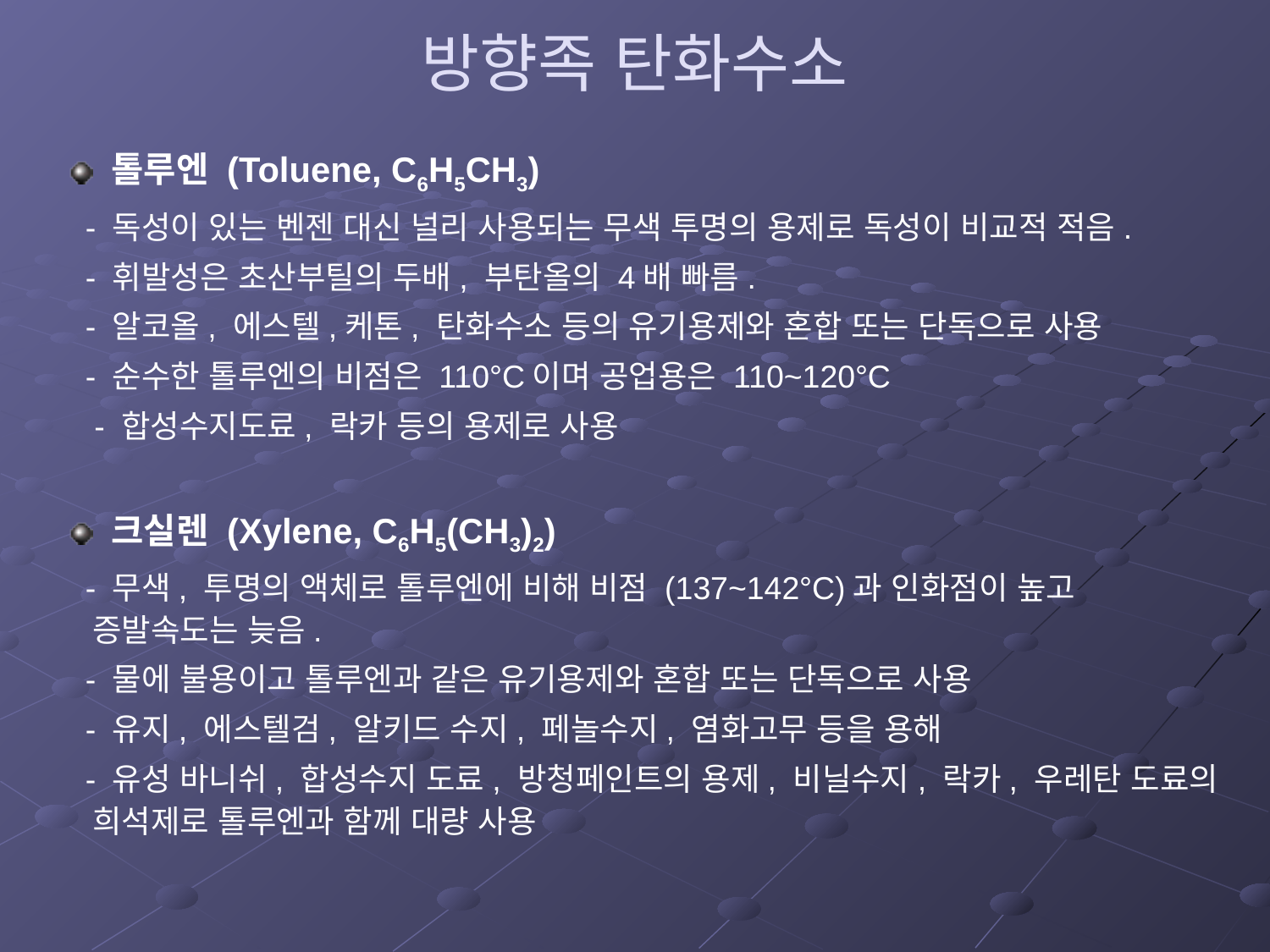

# 방향족 탄화수소
 톨루엔 (Toluene, C6H5CH3)
  - 독성이 있는 벤젠 대신 널리 사용되는 무색 투명의 용제로 독성이 비교적 적음.
  - 휘발성은 초산부틸의 두배, 부탄올의 4배 빠름.
  - 알코올, 에스텔,케톤, 탄화수소 등의 유기용제와 혼합 또는 단독으로 사용
  - 순수한 톨루엔의 비점은 110°C이며 공업용은 110~120°C
   - 합성수지도료, 락카 등의 용제로 사용

 크실렌 (Xylene, C6H5(CH3)2)
  - 무색, 투명의 액체로 톨루엔에 비해 비점 (137~142°C)과 인화점이 높고 증발속도는 늦음.
  - 물에 불용이고 톨루엔과 같은 유기용제와 혼합 또는 단독으로 사용
  - 유지, 에스텔검, 알키드 수지, 페놀수지, 염화고무 등을 용해
  - 유성 바니쉬, 합성수지 도료, 방청페인트의 용제, 비닐수지, 락카, 우레탄 도료의 희석제로 톨루엔과 함께 대량 사용